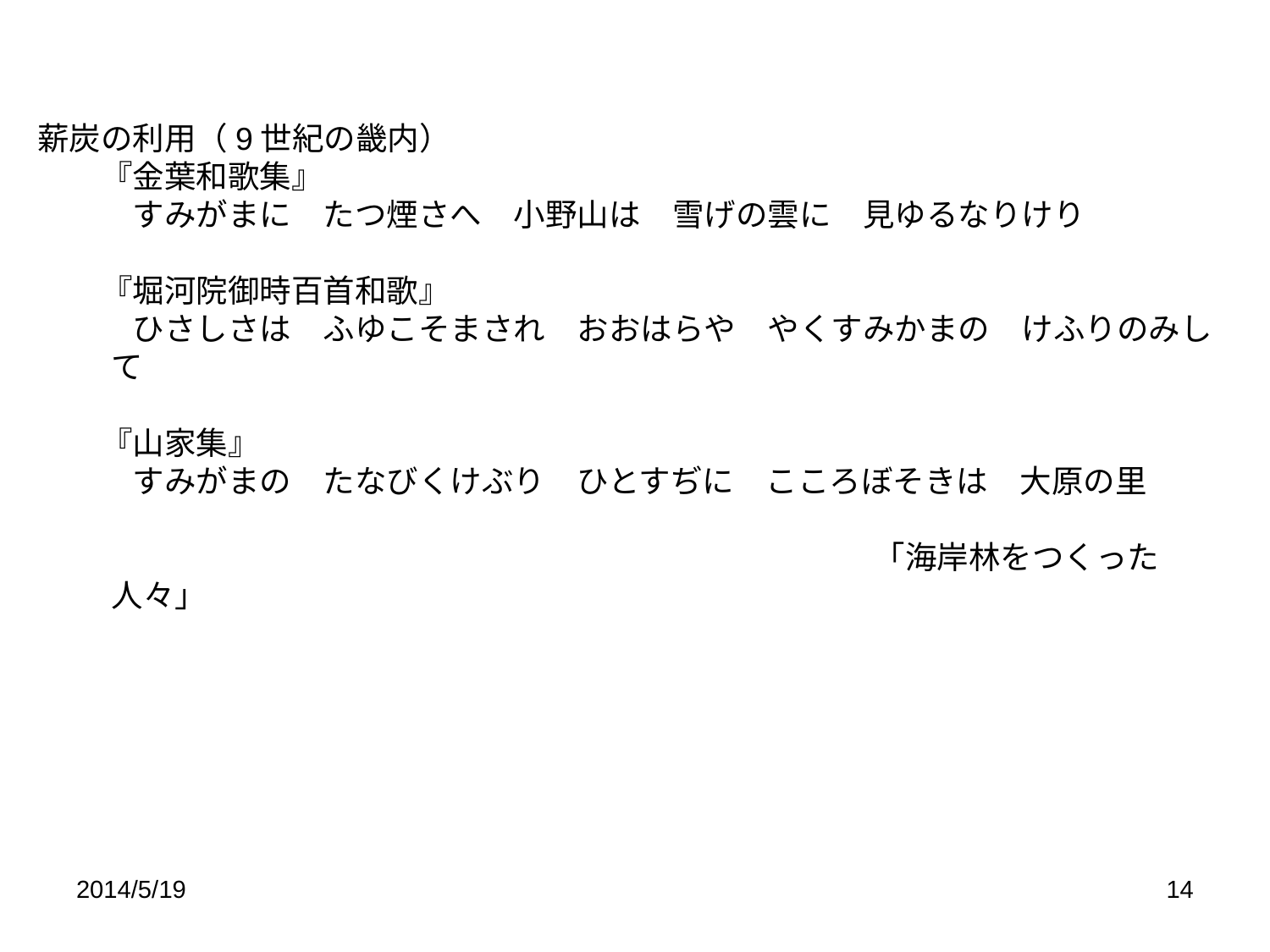

薪炭の利用（9世紀の畿内）
　　『金葉和歌集』
　　　すみがまに　たつ煙さへ　小野山は　雪げの雲に　見ゆるなりけり

　　『堀河院御時百首和歌』
　　　ひさしさは　ふゆこそまされ　おおはらや　やくすみかまの　けふりのみして

　　『山家集』
　　　すみがまの　たなびくけぶり　ひとすぢに　こころぼそきは　大原の里

							「海岸林をつくった人々」
2014/5/19
14